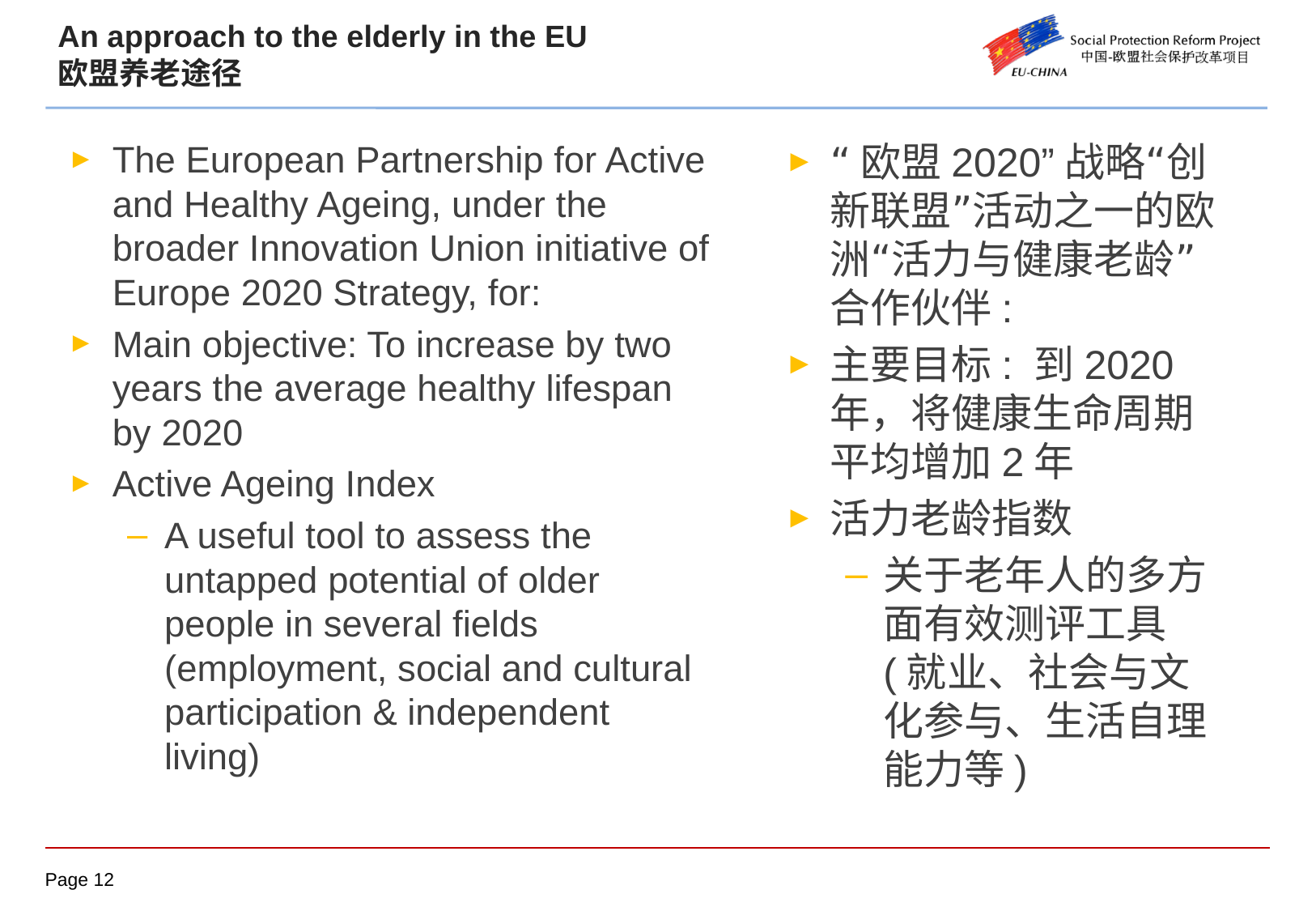

# An approach to the elderly in the EU 欧盟养老途径
“欧盟2020”战略“创新联盟”活动之一的欧洲“活力与健康老龄”合作伙伴:
主要目标: 到2020年，将健康生命周期平均增加2年
活力老龄指数
关于老年人的多方面有效测评工具 (就业、社会与文化参与、生活自理能力等)

The European Partnership for Active and Healthy Ageing, under the broader Innovation Union initiative of Europe 2020 Strategy, for:
Main objective: To increase by two years the average healthy lifespan by 2020
Active Ageing Index
A useful tool to assess the untapped potential of older people in several fields (employment, social and cultural participation & independent living)